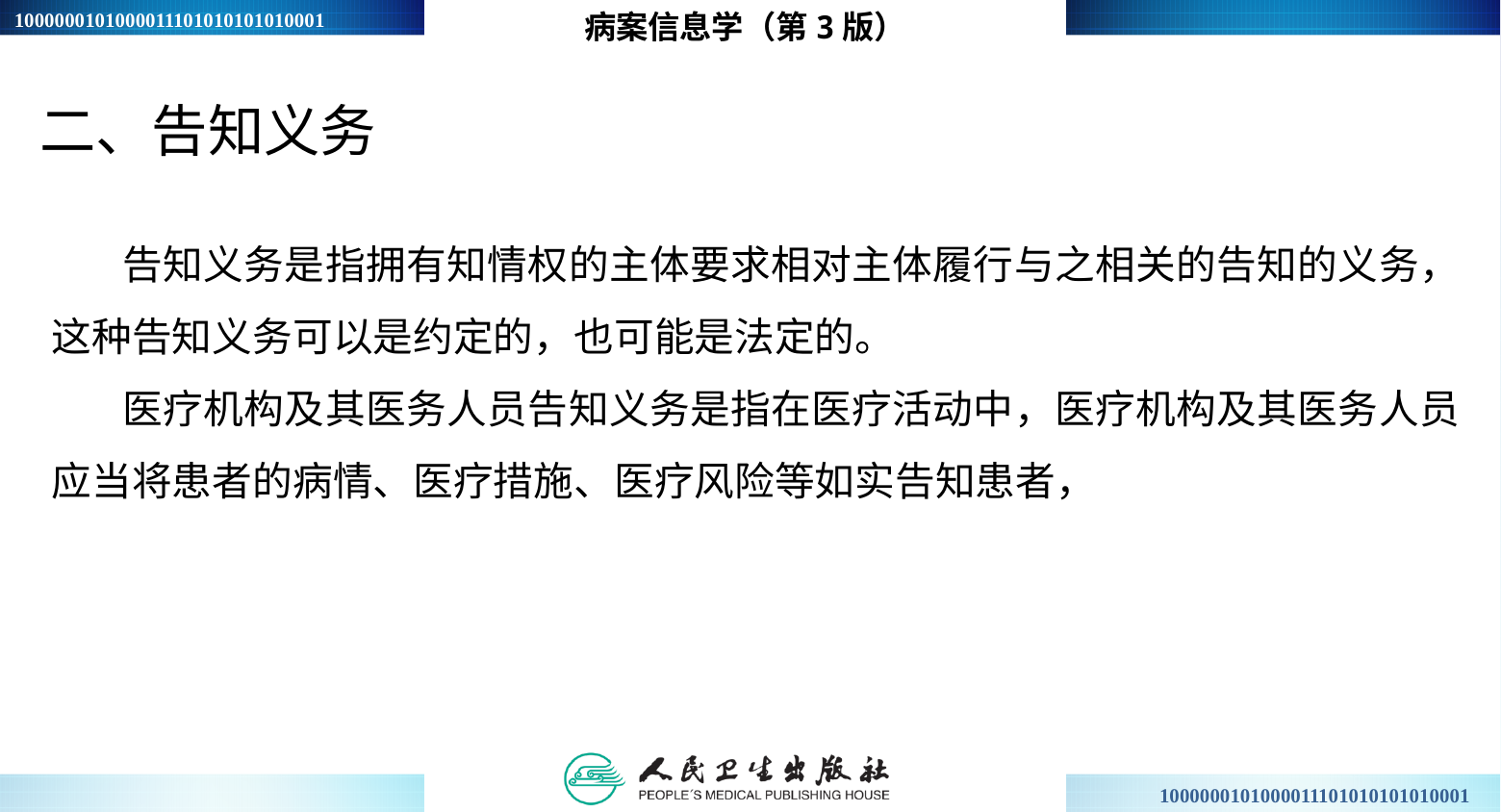

病案信息学（第3版）
二、告知义务
告知义务是指拥有知情权的主体要求相对主体履行与之相关的告知的义务，这种告知义务可以是约定的，也可能是法定的。
医疗机构及其医务人员告知义务是指在医疗活动中，医疗机构及其医务人员应当将患者的病情、医疗措施、医疗风险等如实告知患者，